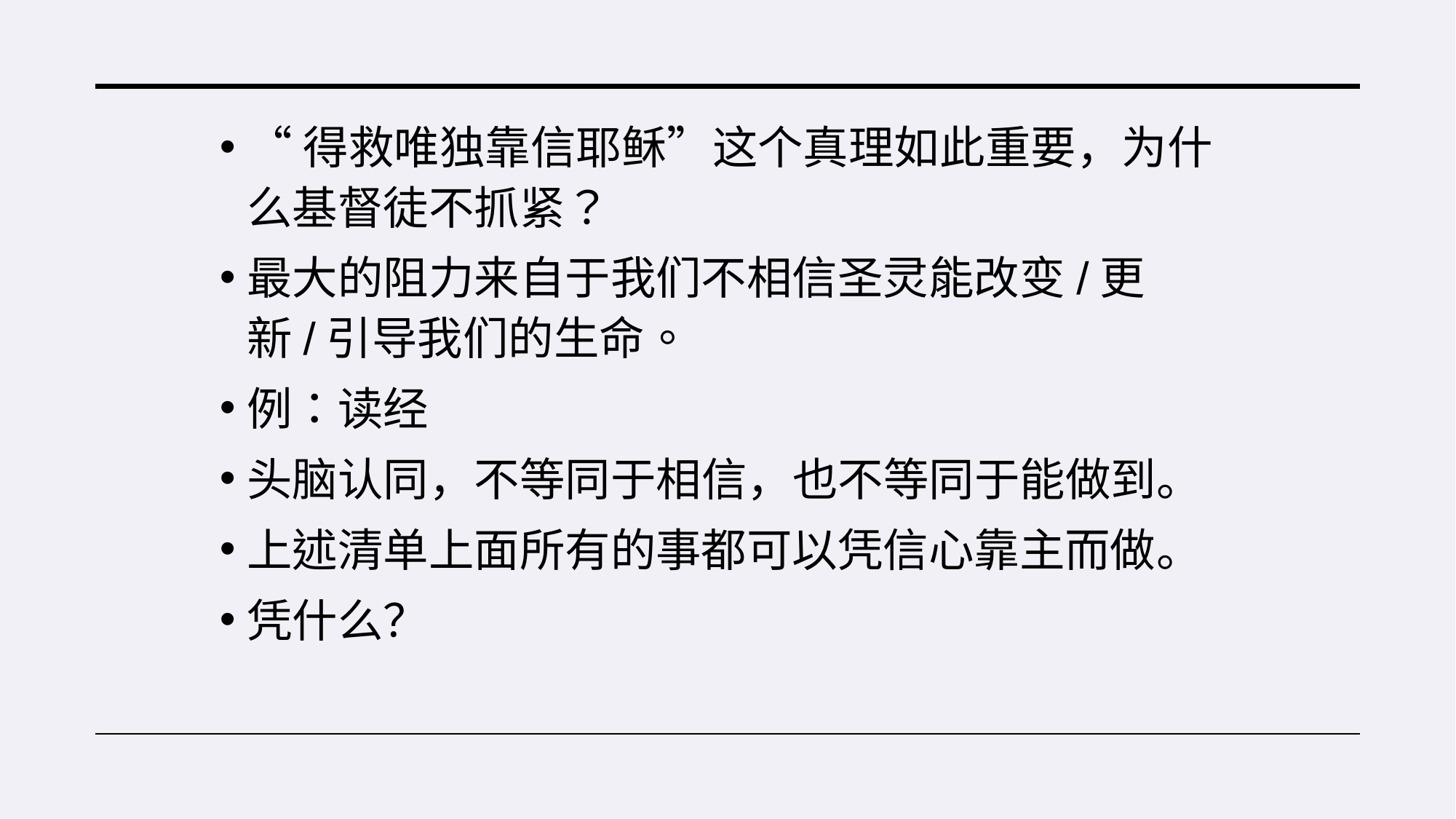

“得救唯独靠信耶稣”这个真理如此重要，为什么基督徒不抓紧？
最大的阻力来自于我们不相信圣灵能改变/更新/引导我们的生命。
例：读经
头脑认同，不等同于相信，也不等同于能做到。
上述清单上面所有的事都可以凭信心靠主而做。
凭什么？